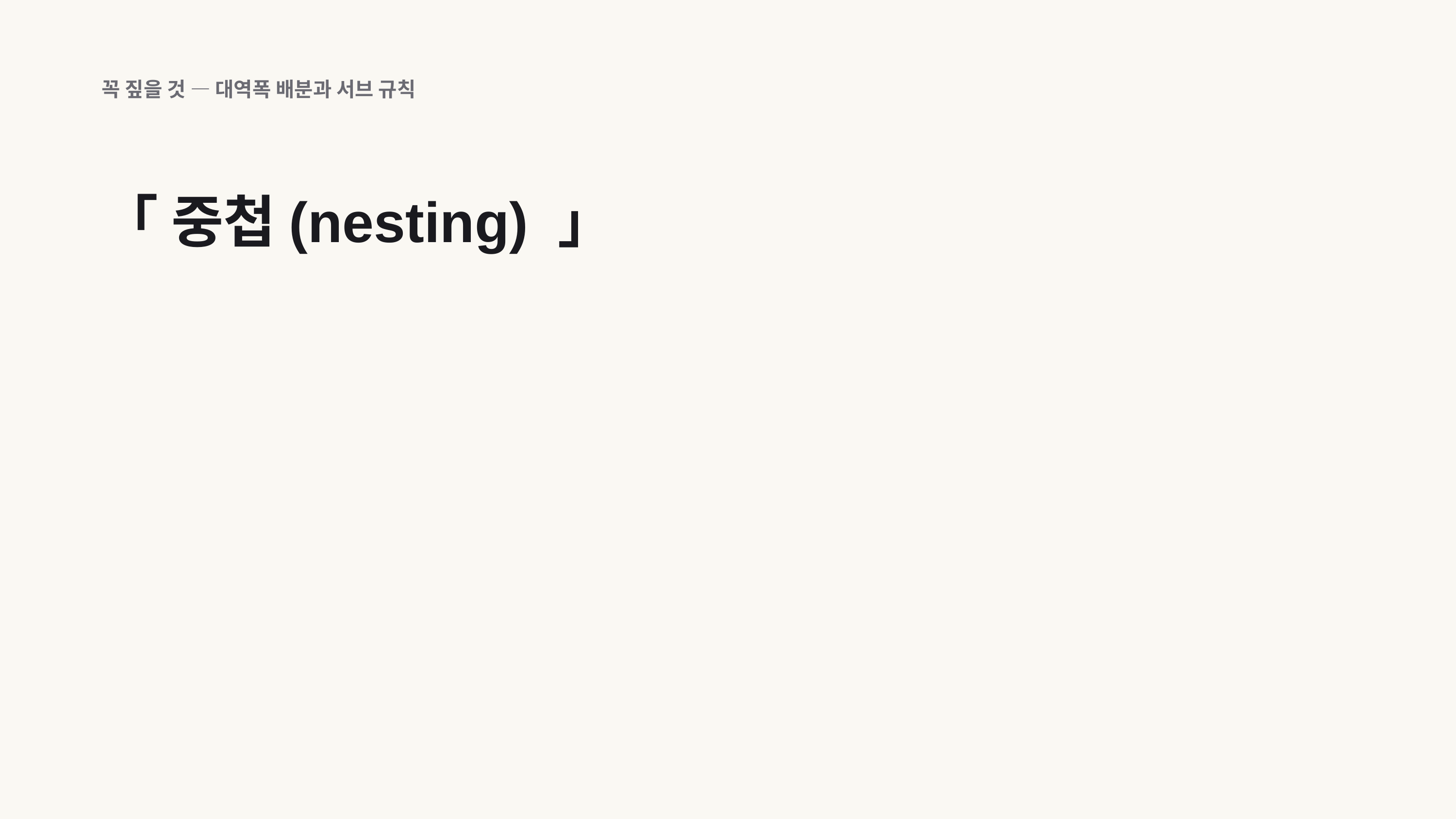

꼭 짚을 것 — 대역폭 배분과 서브 규칙
「 중첩(nesting) 」